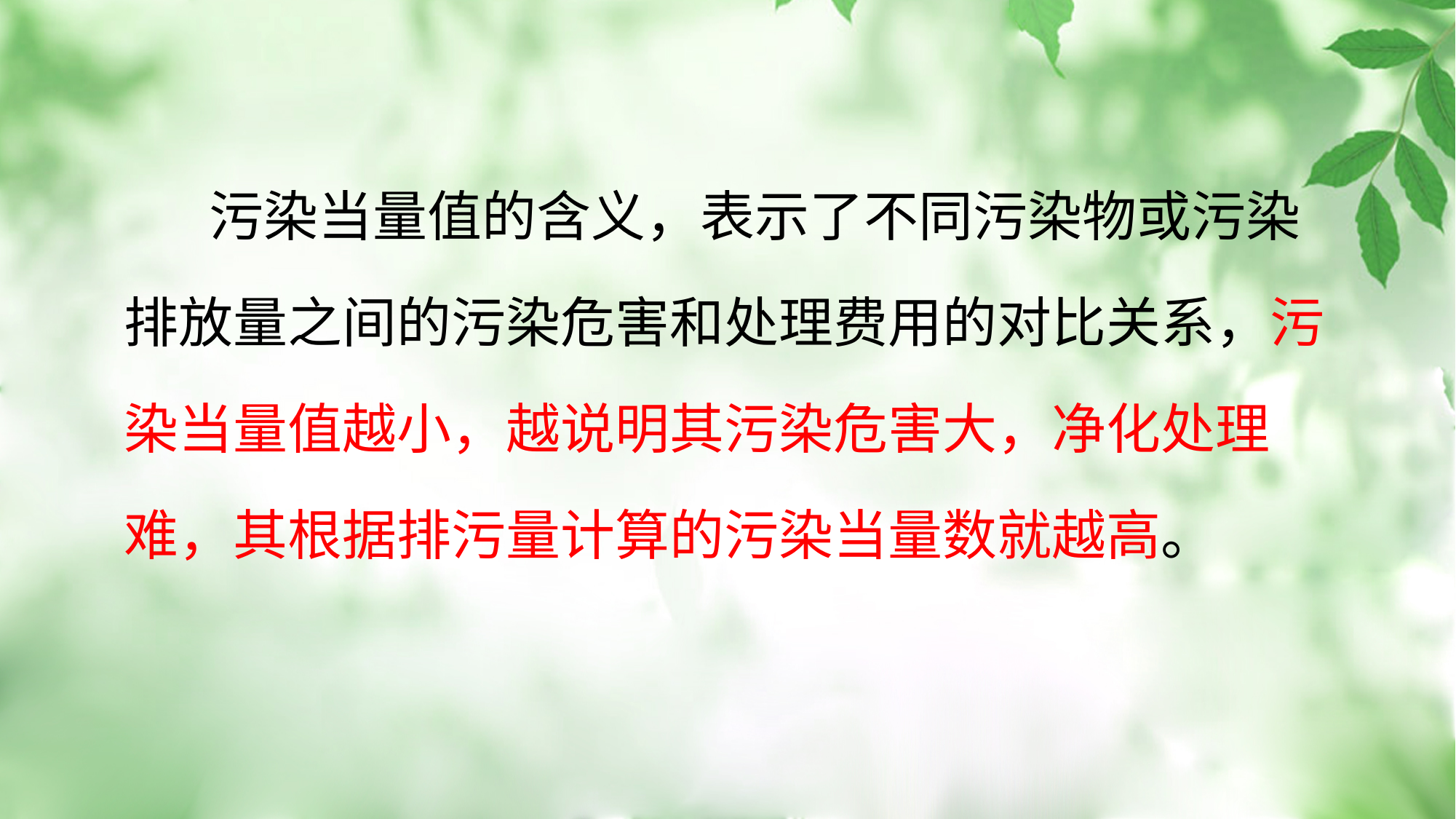

污染当量值的含义，表示了不同污染物或污染排放量之间的污染危害和处理费用的对比关系，污染当量值越小，越说明其污染危害大，净化处理难，其根据排污量计算的污染当量数就越高。